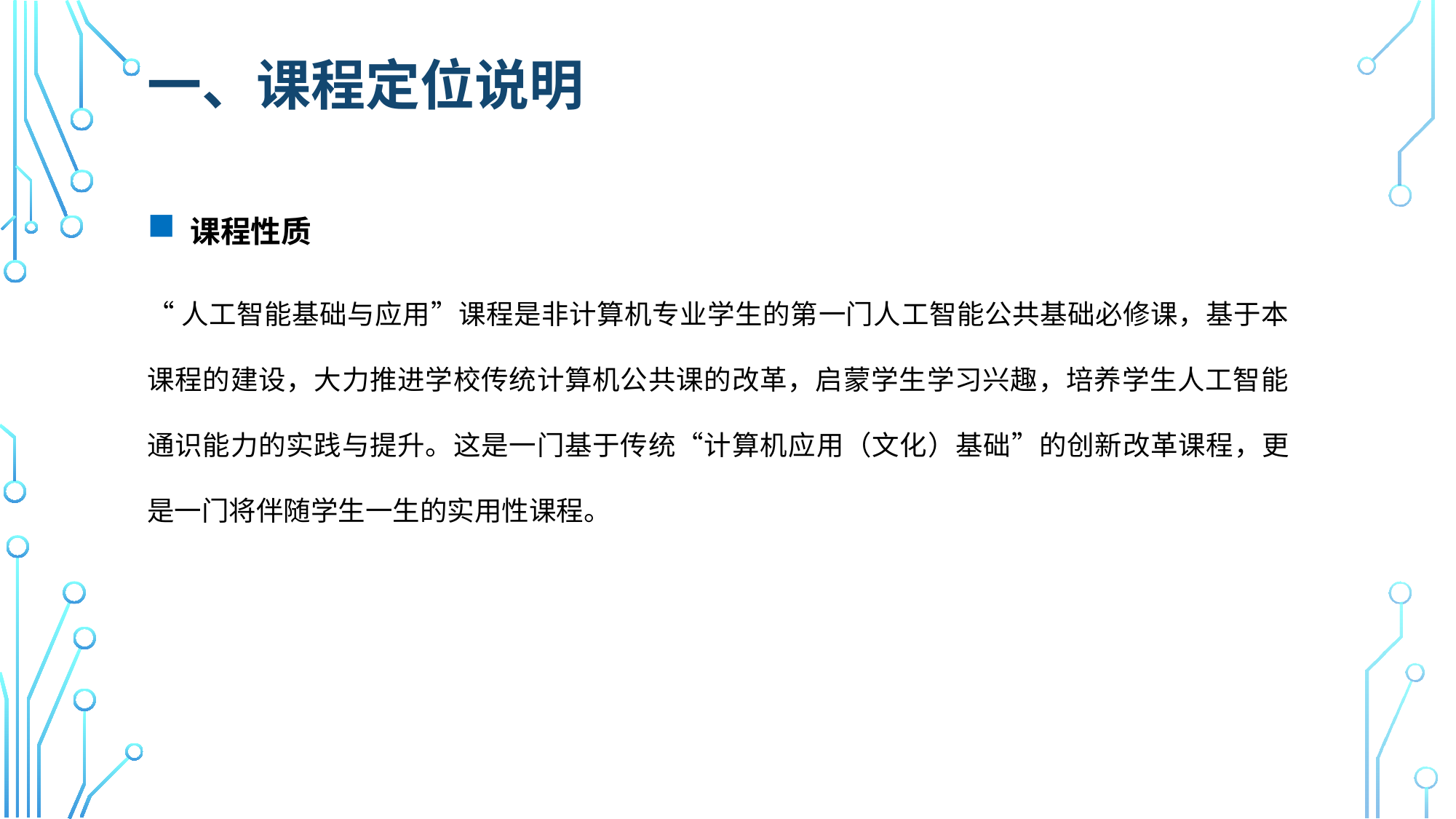

# 一、课程定位说明
 课程性质
“人工智能基础与应用”课程是非计算机专业学生的第一门人工智能公共基础必修课，基于本课程的建设，大力推进学校传统计算机公共课的改革，启蒙学生学习兴趣，培养学生人工智能通识能力的实践与提升。这是一门基于传统“计算机应用（文化）基础”的创新改革课程，更是一门将伴随学生一生的实用性课程。